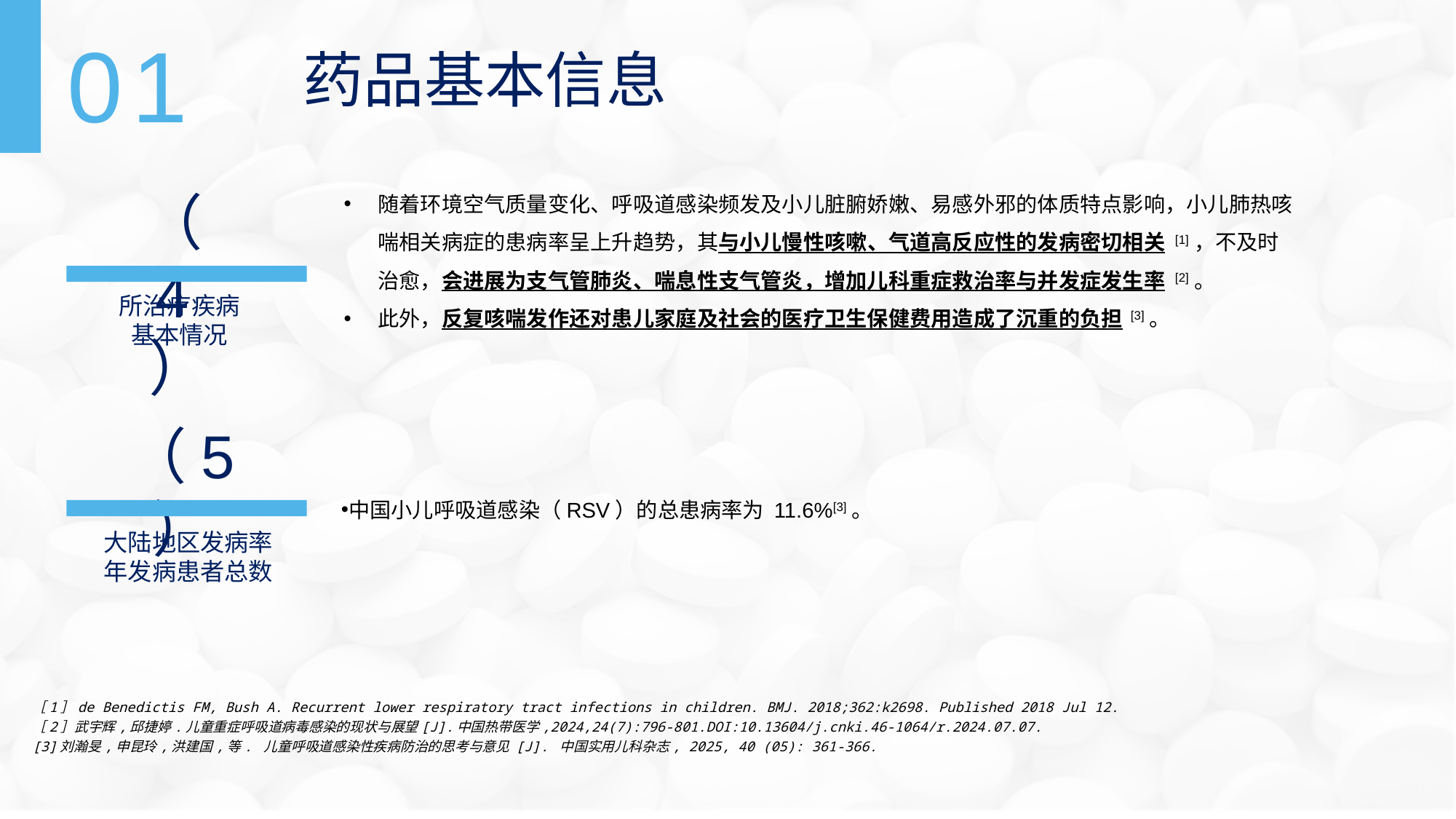

01
药品基本信息
随着环境空气质量变化、呼吸道感染频发及小儿脏腑娇嫩、易感外邪的体质特点影响，小儿肺热咳喘相关病症的患病率呈上升趋势，其与小儿慢性咳嗽、气道高反应性的发病密切相关 [1]，不及时治愈，会进展为支气管肺炎、喘息性支气管炎，增加儿科重症救治率与并发症发生率 [2]。
此外，反复咳喘发作还对患儿家庭及社会的医疗卫生保健费用造成了沉重的负担 [3]。
（4）

所治疗疾病
基本情况
（5）
中国小儿呼吸道感染（RSV）的总患病率为 11.6%[3]。

大陆地区发病率
年发病患者总数
［1］de Benedictis FM, Bush A. Recurrent lower respiratory tract infections in children. BMJ. 2018;362:k2698. Published 2018 Jul 12.
［2］武宇辉,邱捷婷.儿童重症呼吸道病毒感染的现状与展望[J].中国热带医学,2024,24(7):796-801.DOI:10.13604/j.cnki.46-1064/r.2024.07.07.
[3]刘瀚旻,申昆玲,洪建国,等. 儿童呼吸道感染性疾病防治的思考与意见 [J]. 中国实用儿科杂志, 2025, 40 (05): 361-366.